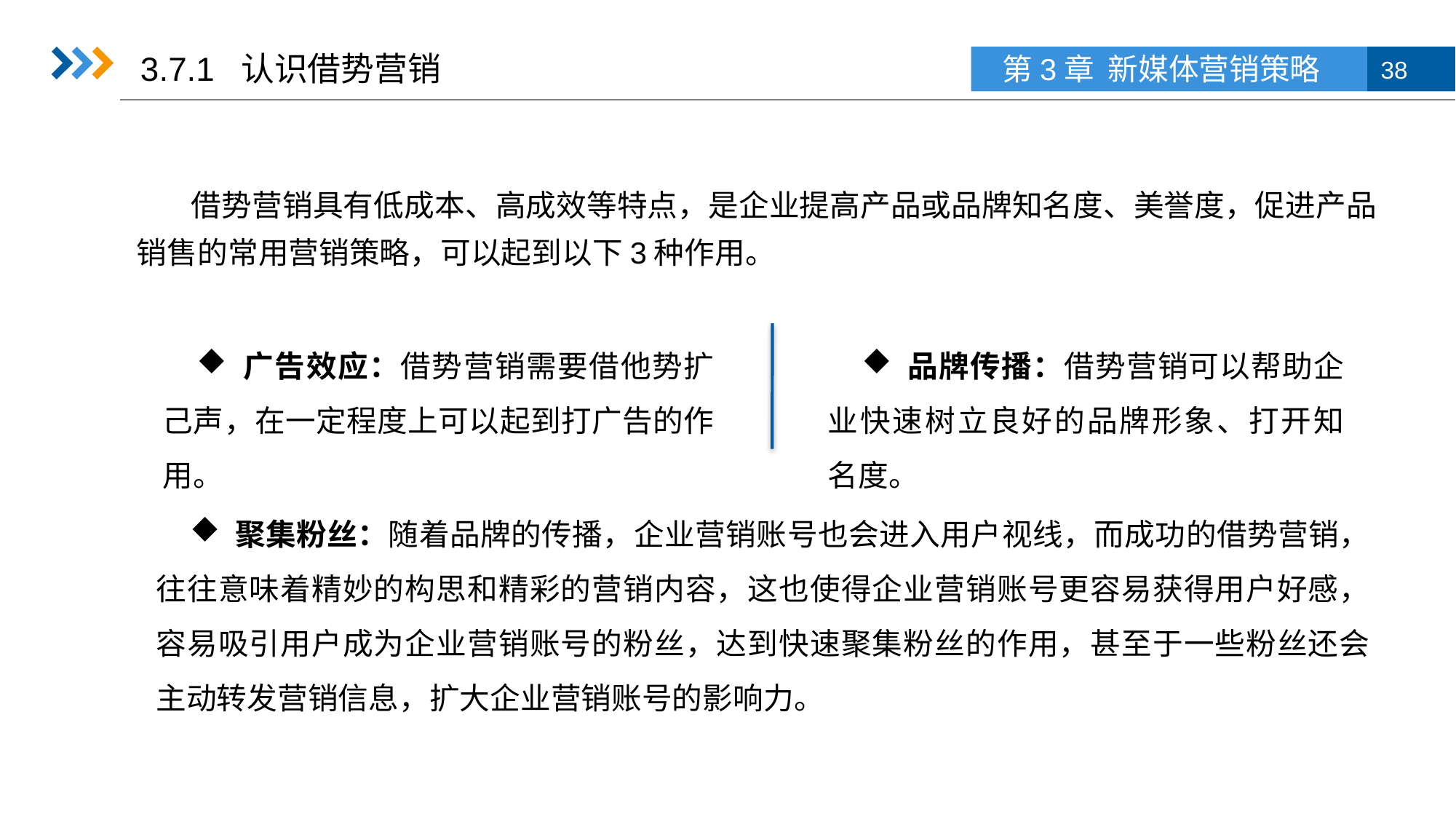

3.7.1  认识借势营销
借势营销具有低成本、高成效等特点，是企业提高产品或品牌知名度、美誉度，促进产品销售的常用营销策略，可以起到以下3种作用。
 广告效应：借势营销需要借他势扩己声，在一定程度上可以起到打广告的作用。
 品牌传播：借势营销可以帮助企业快速树立良好的品牌形象、打开知名度。
 聚集粉丝：随着品牌的传播，企业营销账号也会进入用户视线，而成功的借势营销，往往意味着精妙的构思和精彩的营销内容，这也使得企业营销账号更容易获得用户好感，容易吸引用户成为企业营销账号的粉丝，达到快速聚集粉丝的作用，甚至于一些粉丝还会主动转发营销信息，扩大企业营销账号的影响力。